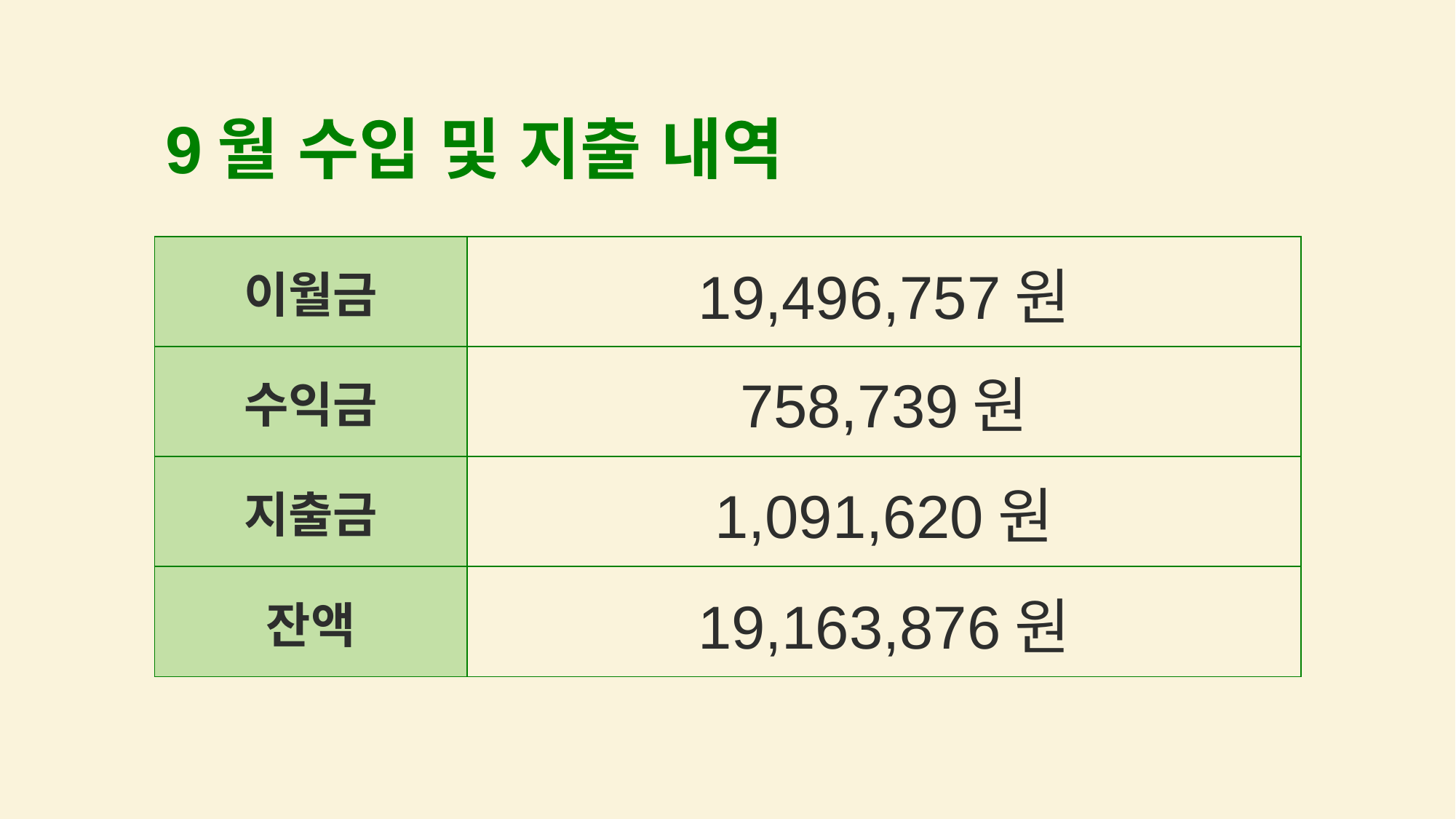

9월 수입 및 지출 내역
| 이월금 | 19,496,757원 |
| --- | --- |
| 수익금 | 758,739원 |
| 지출금 | 1,091,620원 |
| 잔액 | 19,163,876원 |